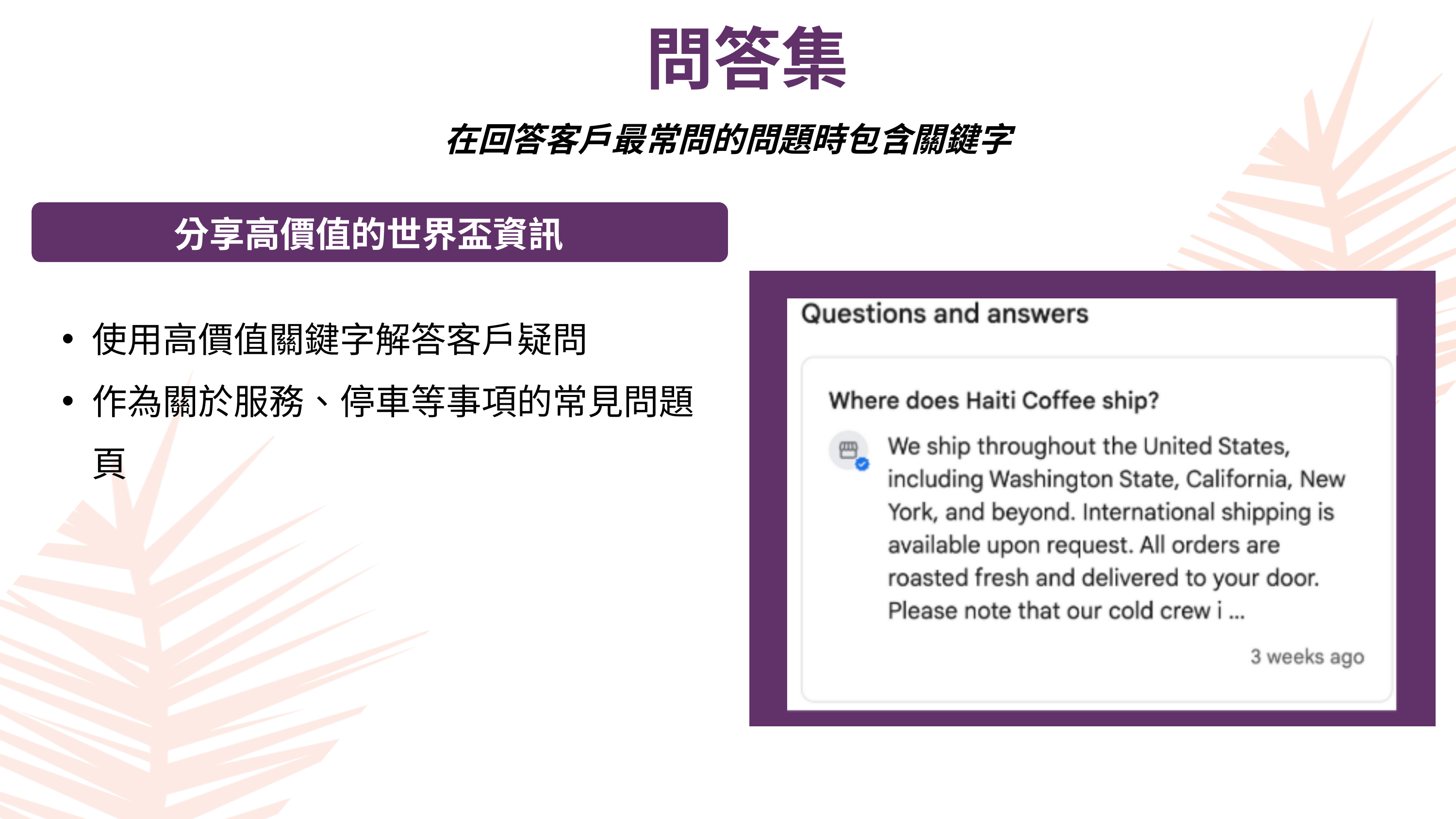

問答集

在回答客戶最常問的問題時包含關鍵字

分享高價值的世界盃資訊

使用高價值關鍵字解答客戶疑問
作為關於服務、停車等事項的常見問題頁